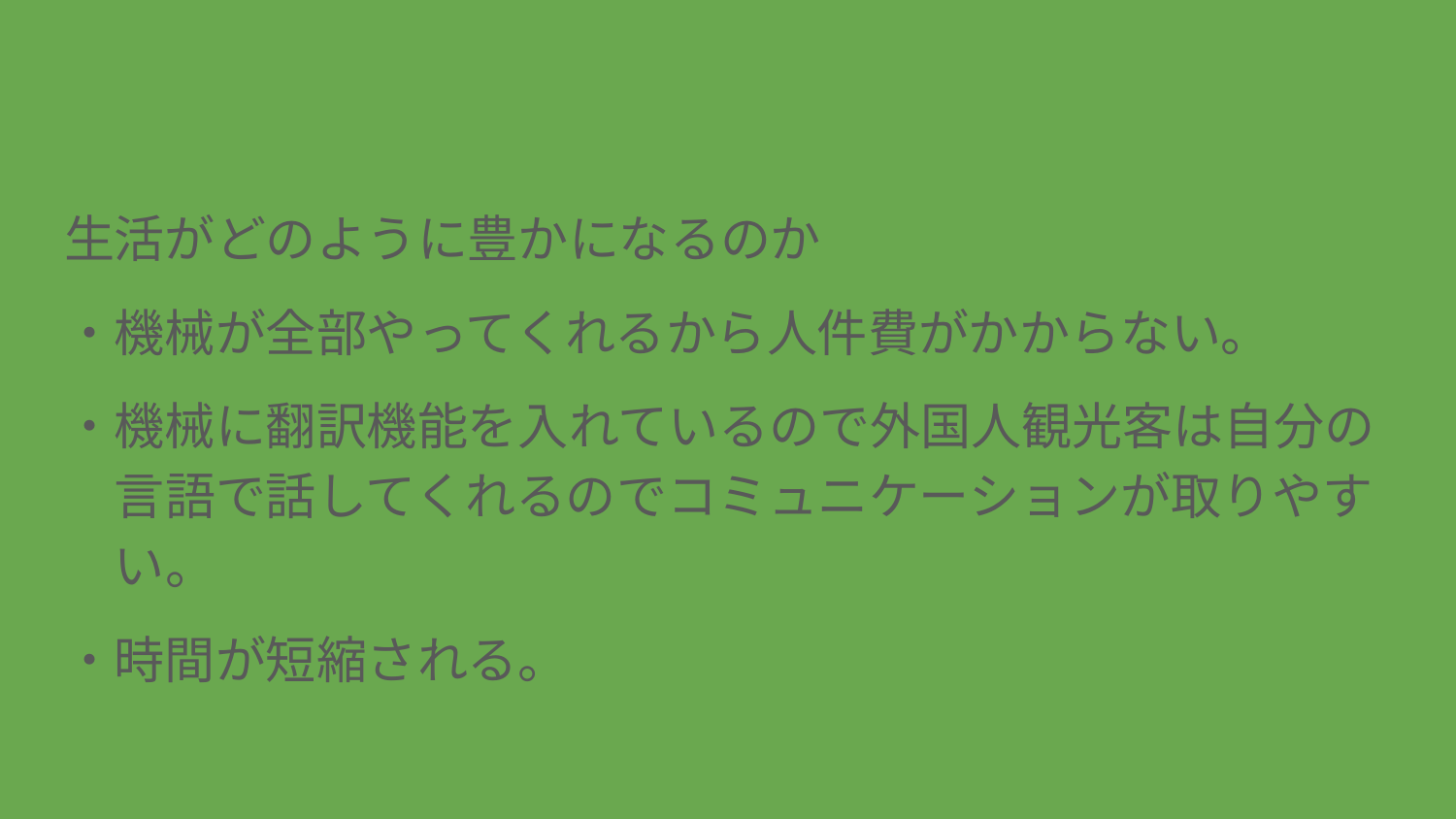

#
生活がどのように豊かになるのか
・機械が全部やってくれるから人件費がかからない。
・機械に翻訳機能を入れているので外国人観光客は自分の　言語で話してくれるのでコミュニケーションが取りやす　い。
・時間が短縮される。